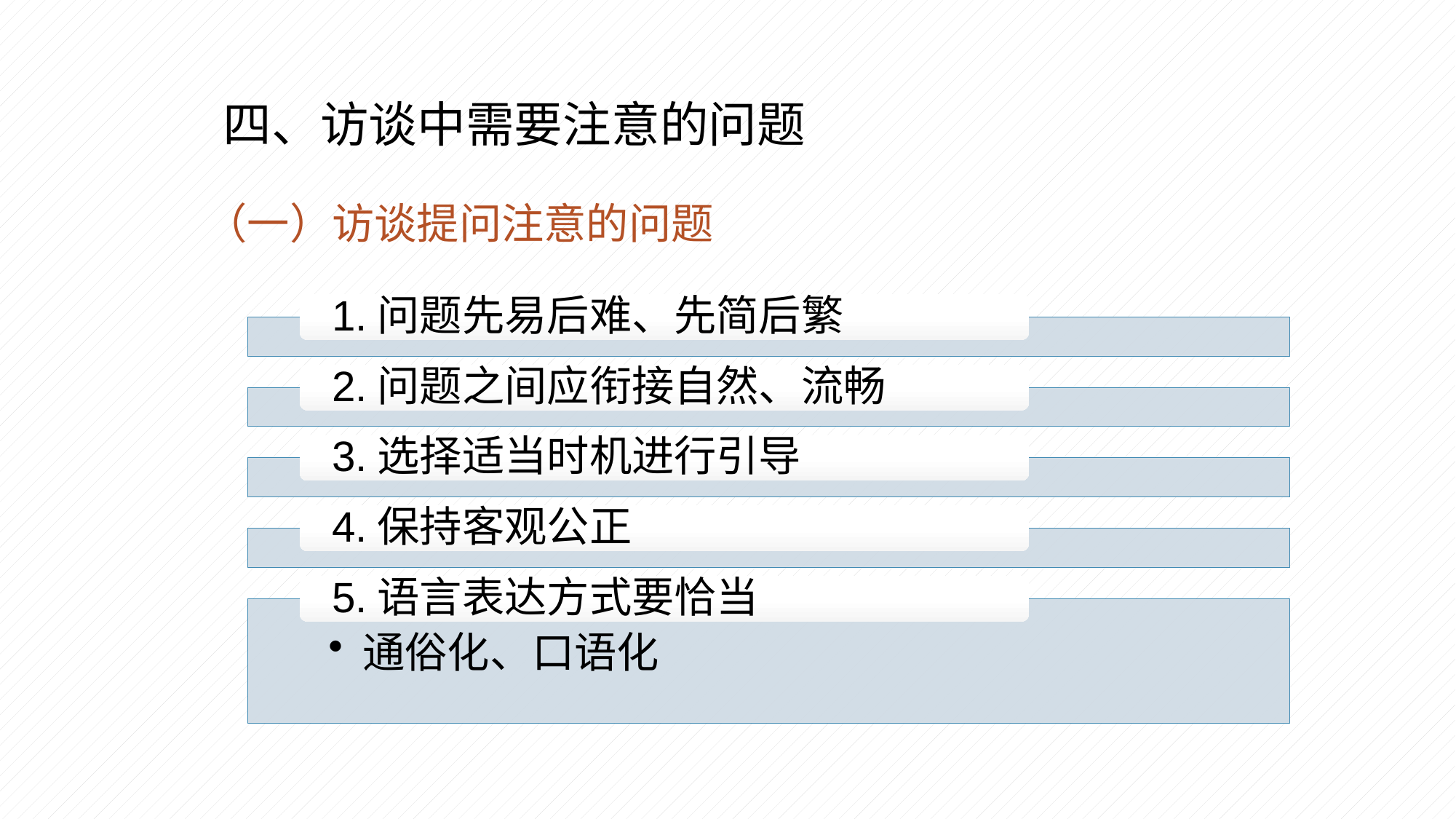

四、访谈中需要注意的问题
（一）访谈提问注意的问题
1.问题先易后难、先简后繁
2.问题之间应衔接自然、流畅
3.选择适当时机进行引导
4.保持客观公正
通俗化、口语化
5.语言表达方式要恰当